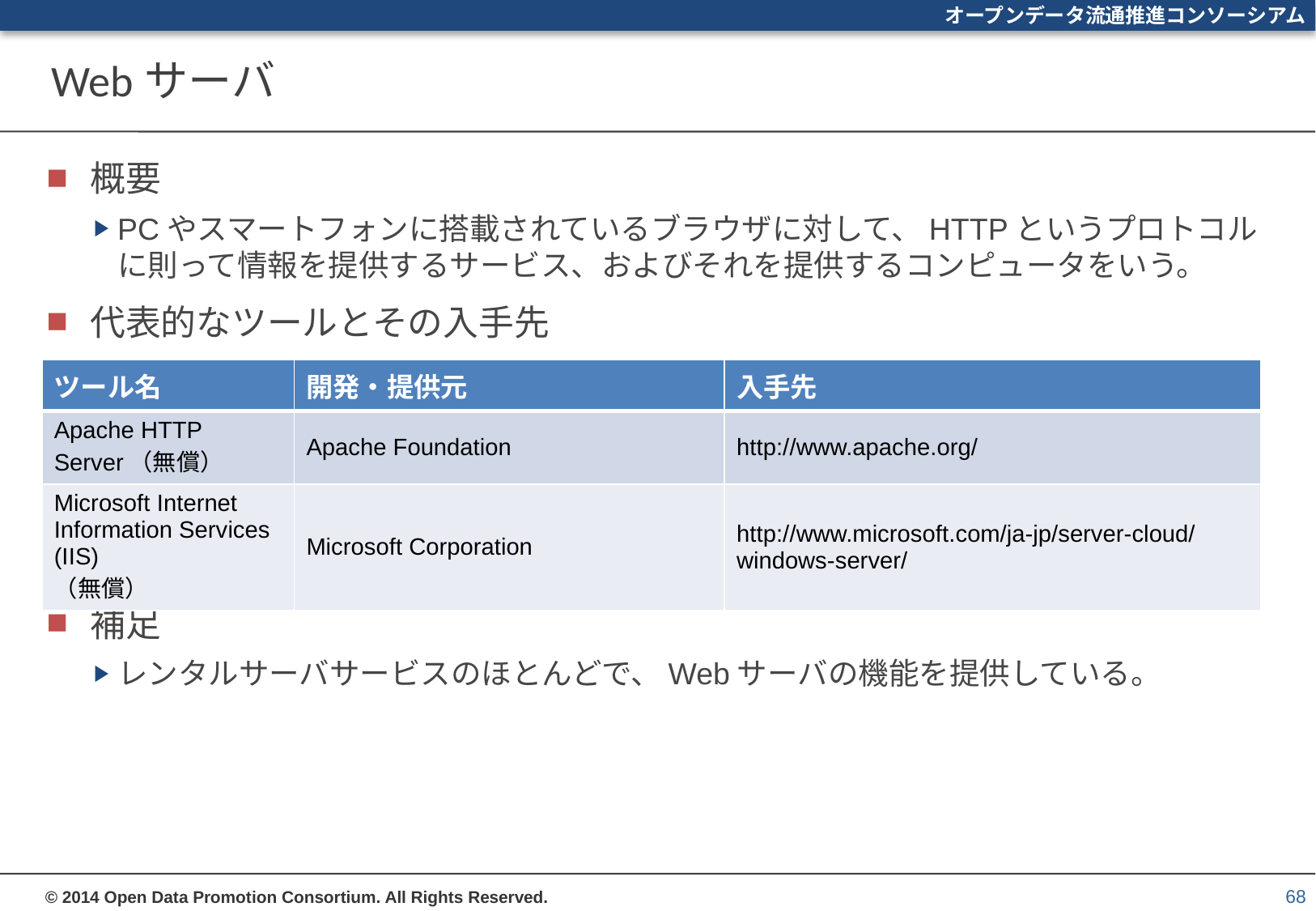

# Webサーバ
概要
PCやスマートフォンに搭載されているブラウザに対して、HTTPというプロトコルに則って情報を提供するサービス、およびそれを提供するコンピュータをいう。
代表的なツールとその入手先

補足
レンタルサーバサービスのほとんどで、Webサーバの機能を提供している。

| ツール名 | 開発・提供元 | 入手先 |
| --- | --- | --- |
| Apache HTTP Server（無償） | Apache Foundation | http://www.apache.org/ |
| Microsoft Internet Information Services (IIS) （無償） | Microsoft Corporation | http://www.microsoft.com/ja-jp/server-cloud/windows-server/ |
68